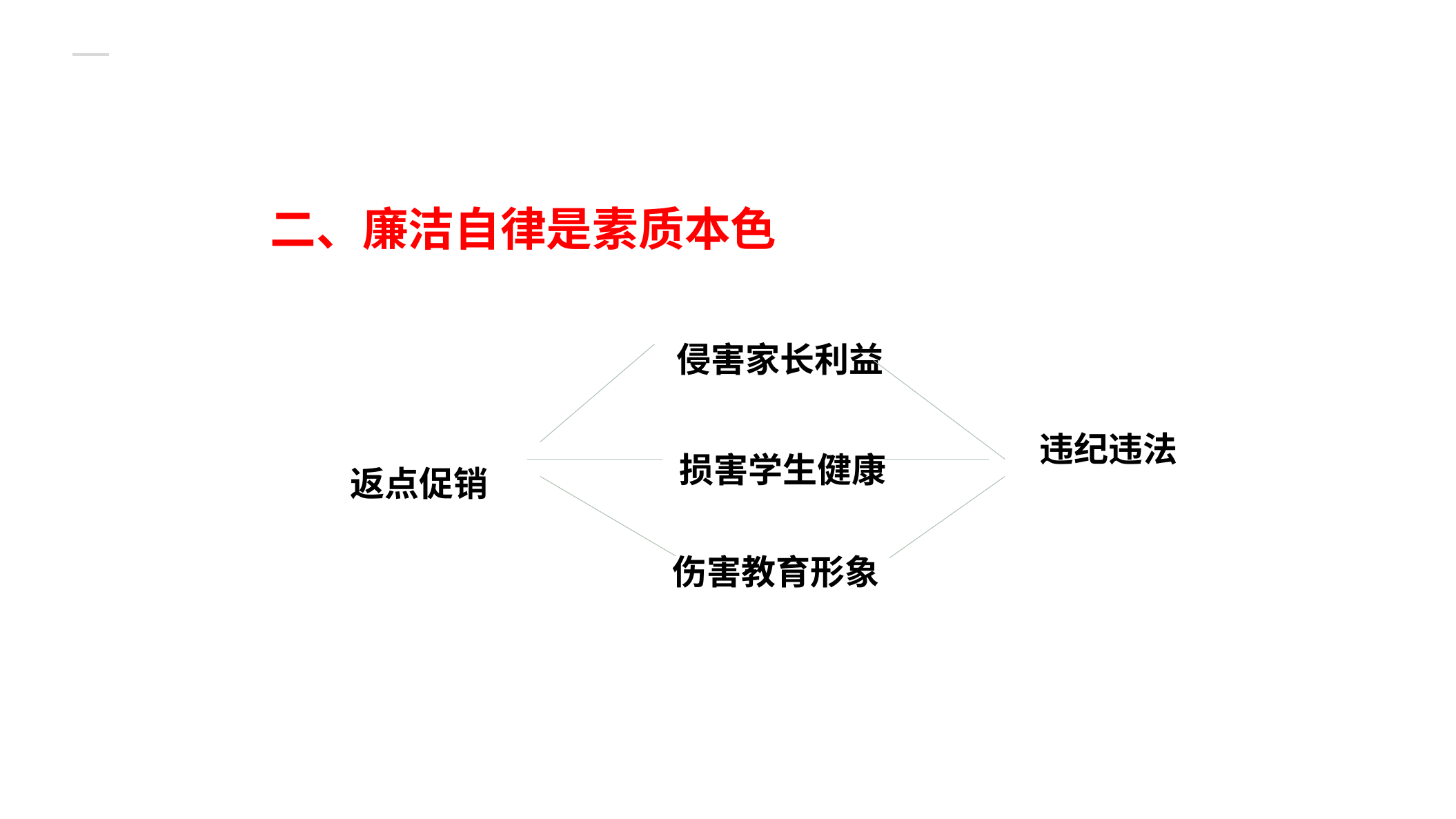

二、廉洁自律是素质本色

                                                      侵害家长利益

            返点促销

    损害学生健康

                 违纪违法
伤害教育形象